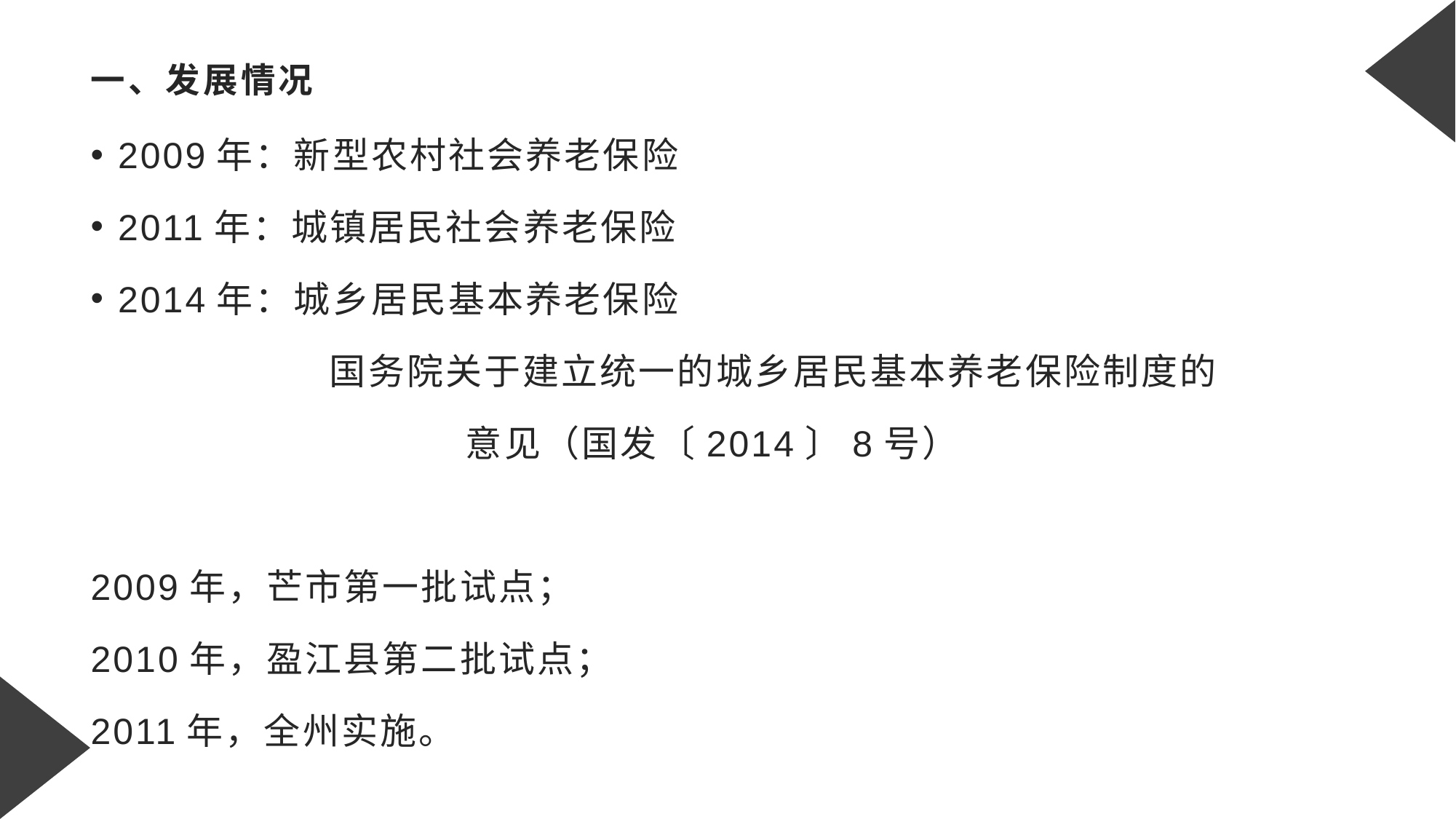

# 一、发展情况
2009年：新型农村社会养老保险
2011年：城镇居民社会养老保险
2014年：城乡居民基本养老保险
                      国务院关于建立统一的城乡居民基本养老保险制度的
                                   意见（国发〔2014〕8号）

2009年，芒市第一批试点；
2010年，盈江县第二批试点；
2011年，全州实施。